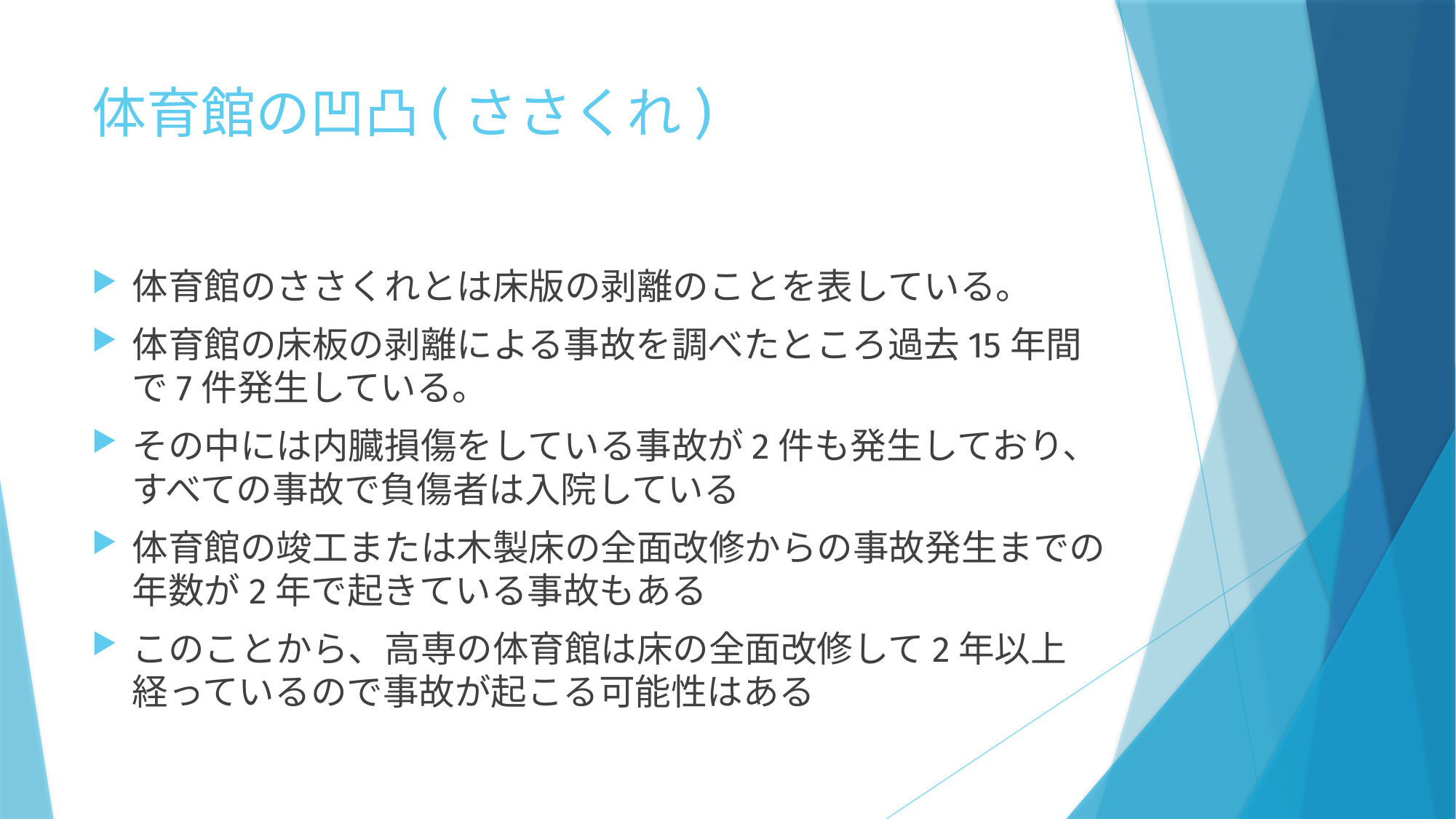

# 体育館の凹凸(ささくれ)
体育館のささくれとは床版の剥離のことを表している。
体育館の床板の剥離による事故を調べたところ過去15年間で7件発生している。
その中には内臓損傷をしている事故が2件も発生しており、すべての事故で負傷者は入院している
体育館の竣工または木製床の全面改修からの事故発生までの年数が2年で起きている事故もある
このことから、高専の体育館は床の全面改修して2年以上経っているので事故が起こる可能性はある